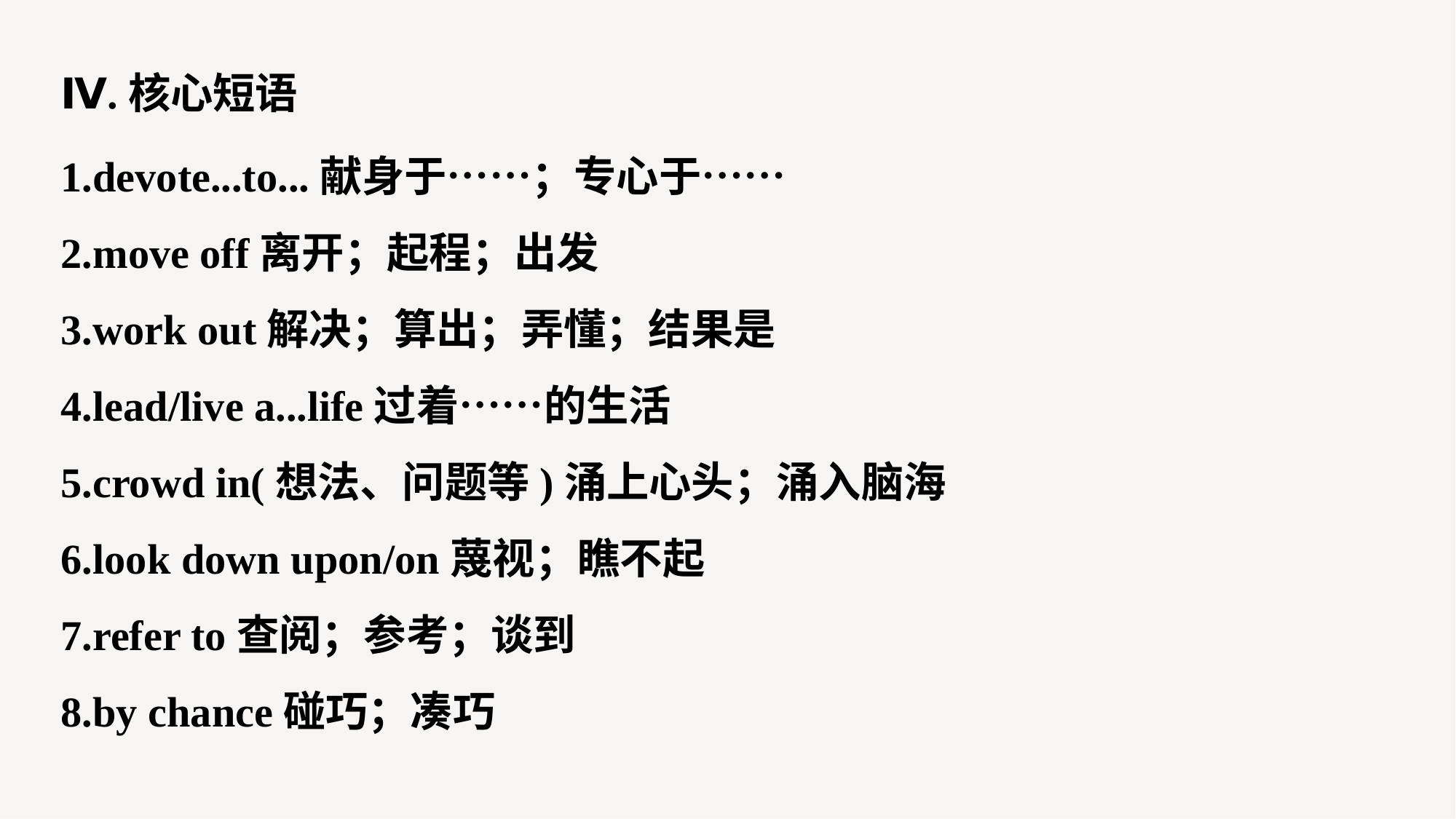

Ⅳ.核心短语
1.devote...to...献身于……；专心于……
2.move off离开；起程；出发
3.work out解决；算出；弄懂；结果是
4.lead/live a...life过着……的生活
5.crowd in(想法、问题等)涌上心头；涌入脑海
6.look down upon/on蔑视；瞧不起
7.refer to查阅；参考；谈到
8.by chance碰巧；凑巧